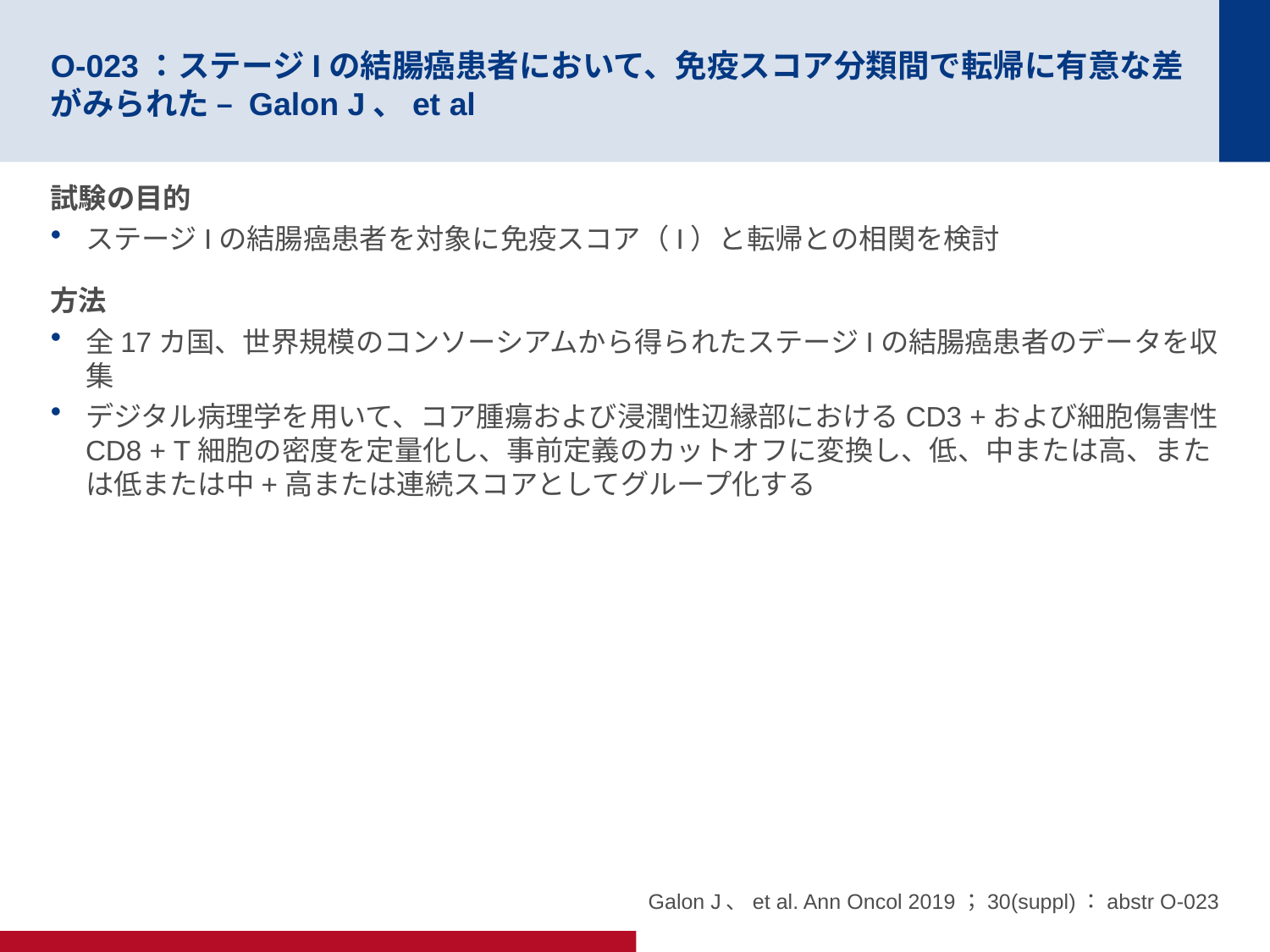

# O-023：ステージIの結腸癌患者において、免疫スコア分類間で転帰に有意な差がみられた – Galon J、et al
試験の目的
ステージIの結腸癌患者を対象に免疫スコア（I）と転帰との相関を検討
方法
全17カ国、世界規模のコンソーシアムから得られたステージIの結腸癌患者のデータを収集
デジタル病理学を用いて、コア腫瘍および浸潤性辺縁部におけるCD3 +および細胞傷害性CD8 + T細胞の密度を定量化し、事前定義のカットオフに変換し、低、中または高、または低または中+高または連続スコアとしてグループ化する

Galon J、et al. Ann Oncol 2019；30(suppl)：abstr O-023